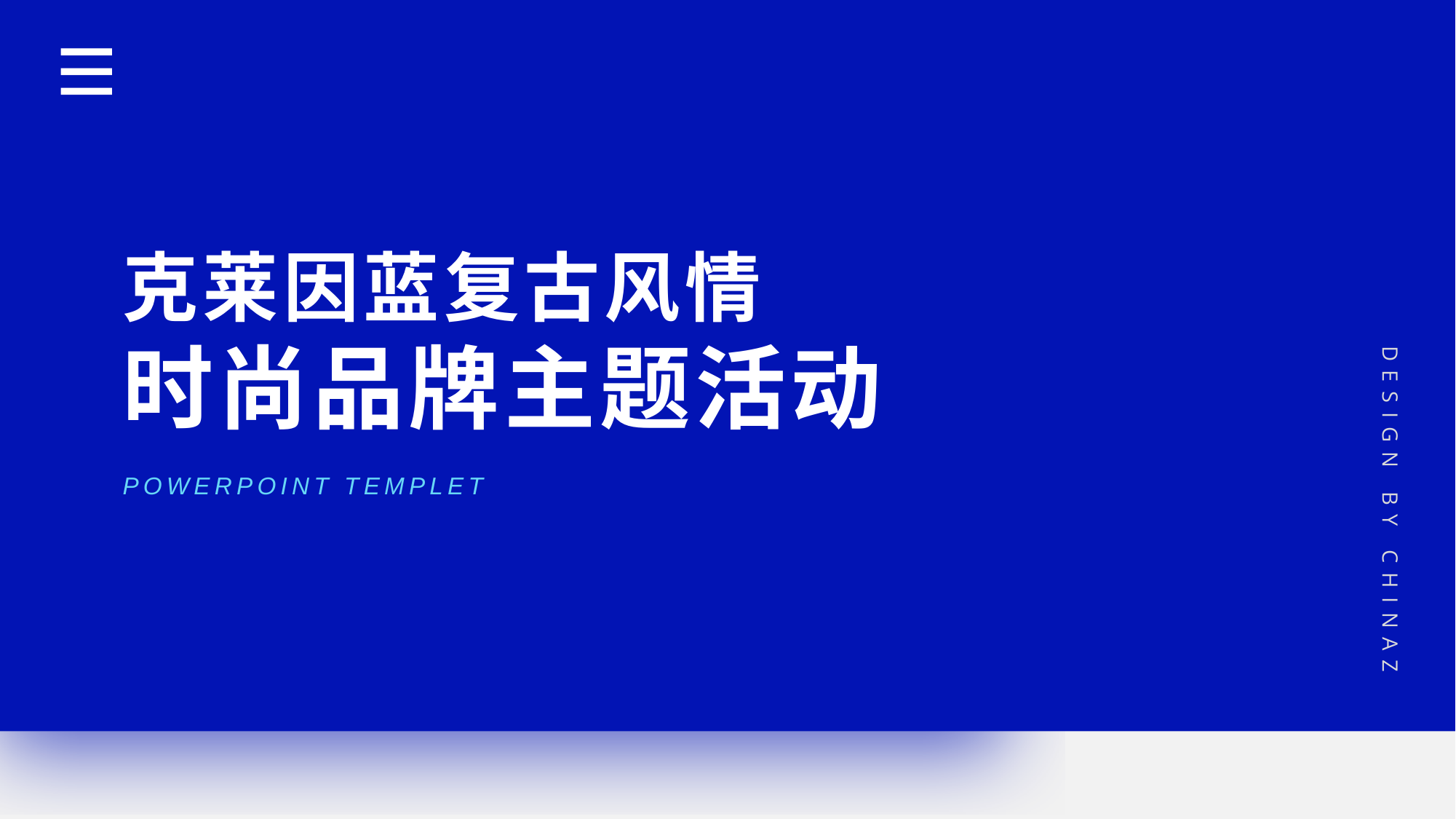

克莱因蓝复古风情
时尚品牌主题活动
POWERPOINT TEMPLET
DESIGN BY CHINAZ